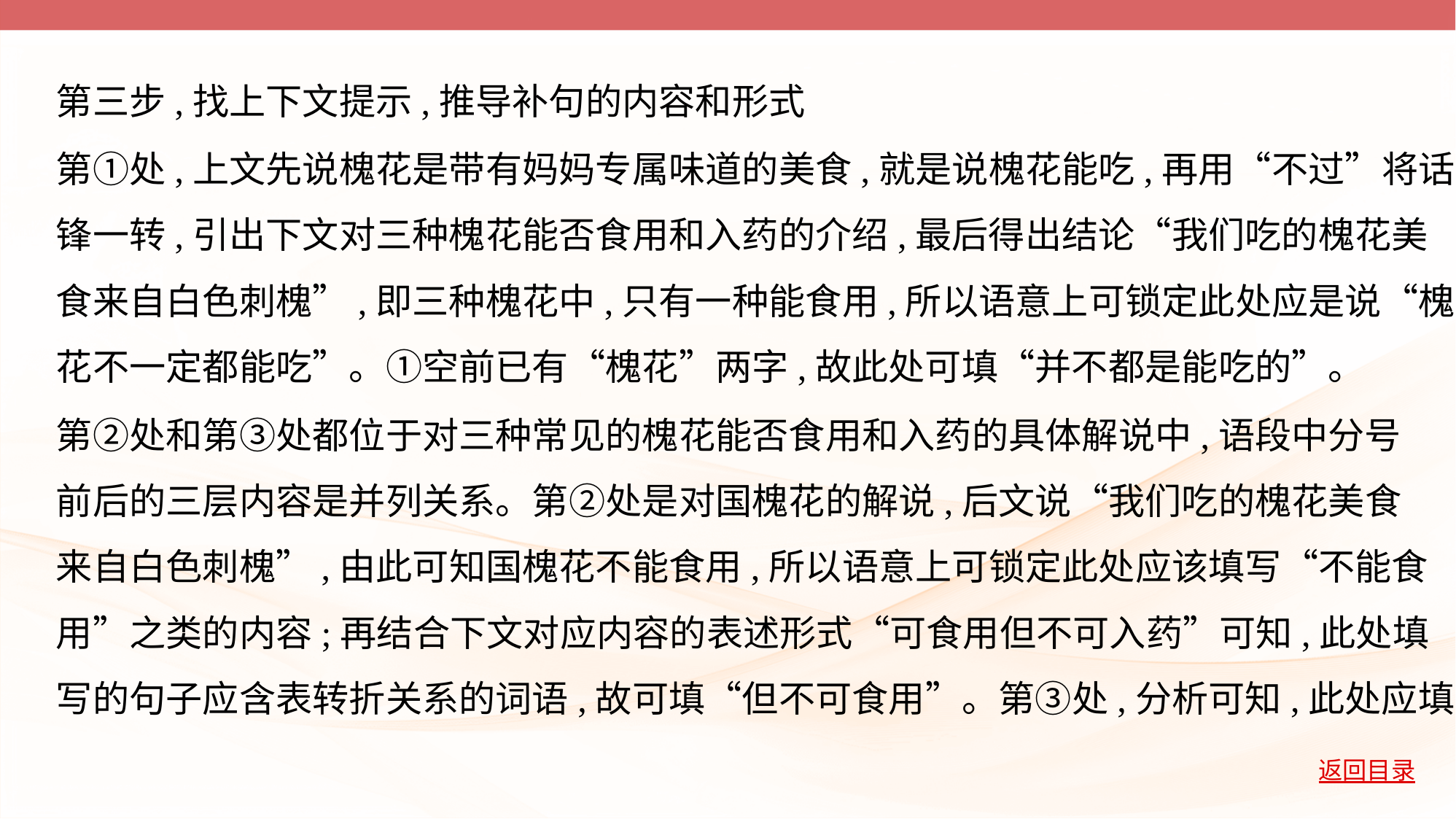

第三步,找上下文提示,推导补句的内容和形式
第①处,上文先说槐花是带有妈妈专属味道的美食,就是说槐花能吃,再用“不过”将话
锋一转,引出下文对三种槐花能否食用和入药的介绍,最后得出结论“我们吃的槐花美
食来自白色刺槐”,即三种槐花中,只有一种能食用,所以语意上可锁定此处应是说“槐
花不一定都能吃”。①空前已有“槐花”两字,故此处可填“并不都是能吃的”。
第②处和第③处都位于对三种常见的槐花能否食用和入药的具体解说中,语段中分号
前后的三层内容是并列关系。第②处是对国槐花的解说,后文说“我们吃的槐花美食
来自白色刺槐”,由此可知国槐花不能食用,所以语意上可锁定此处应该填写“不能食
用”之类的内容;再结合下文对应内容的表述形式“可食用但不可入药”可知,此处填
写的句子应含表转折关系的词语,故可填“但不可食用”。第③处,分析可知,此处应填